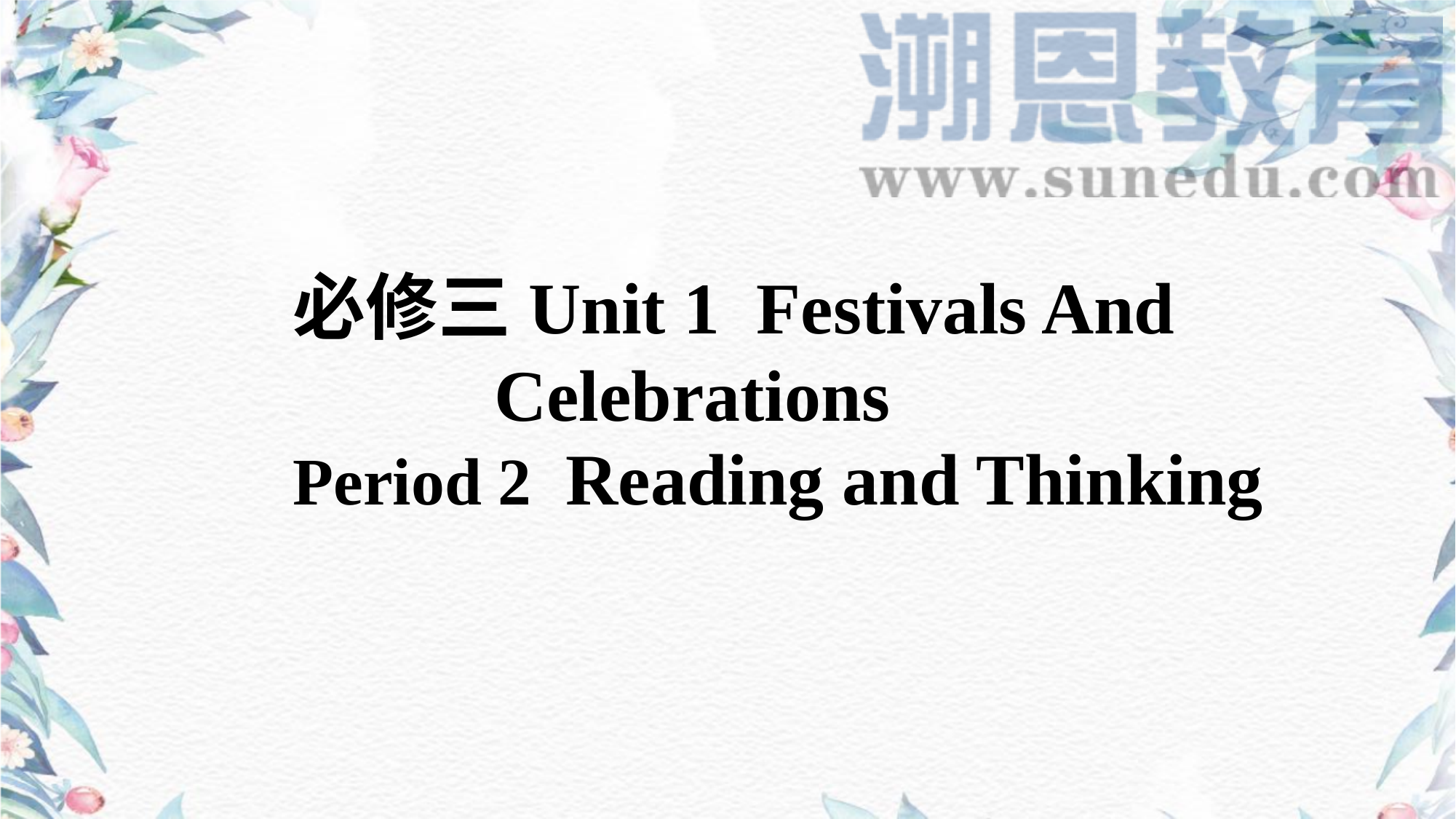

必修三Unit 1  Festivals And Celebrations

                  Period 2  Reading and Thinking